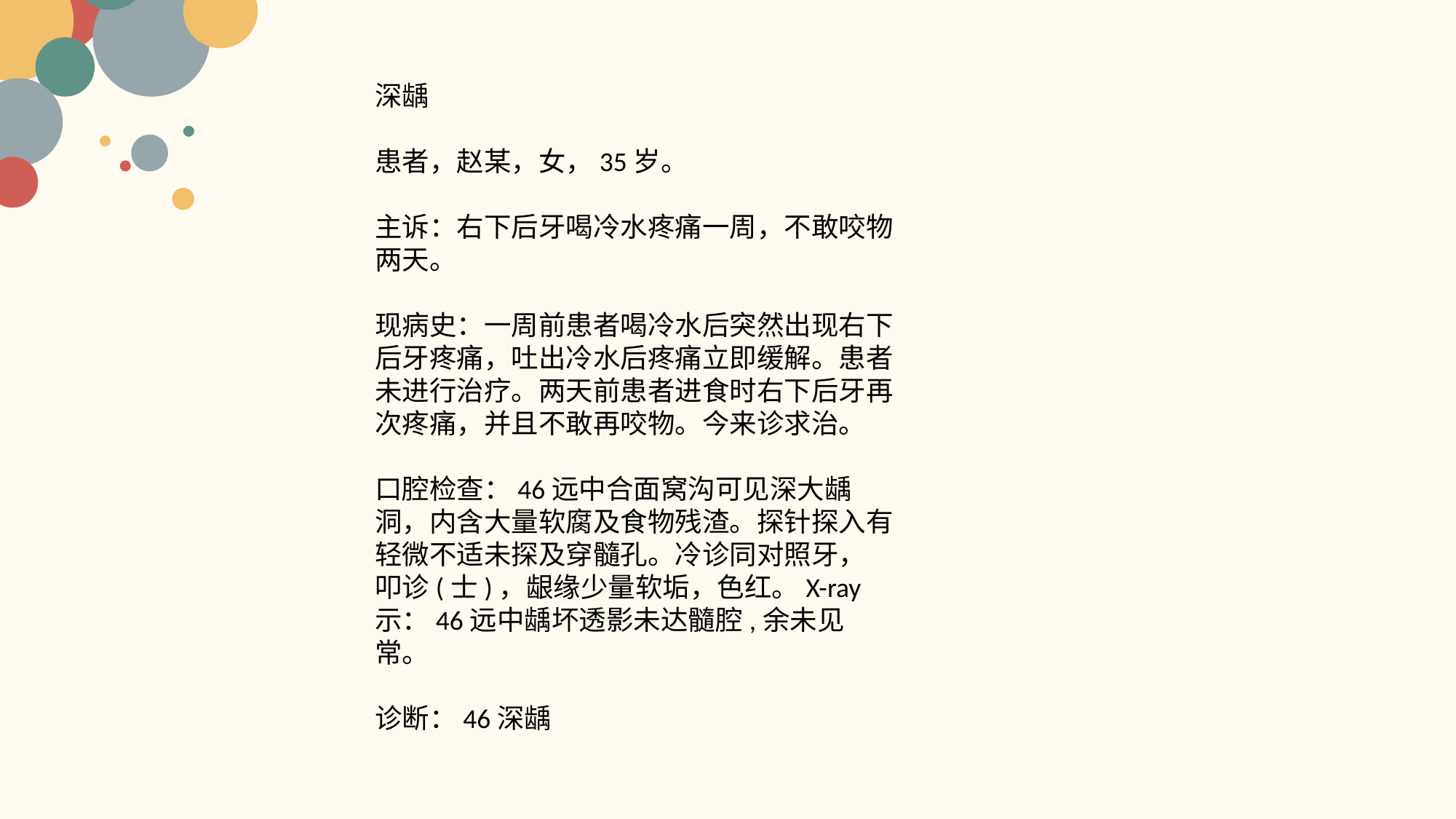

深龋

患者，赵某，女，35岁。

主诉：右下后牙喝冷水疼痛一周，不敢咬物
两天。

现病史：一周前患者喝冷水后突然出现右下
后牙疼痛，吐出冷水后疼痛立即缓解。患者
未进行治疗。两天前患者进食时右下后牙再
次疼痛，并且不敢再咬物。今来诊求治。

口腔检查：46远中合面窝沟可见深大龋
洞，内含大量软腐及食物残渣。探针探入有
轻微不适未探及穿髓孔。冷诊同对照牙，
叩诊(士)，龈缘少量软垢，色红。X-ray
示：46远中龋坏透影未达髓腔,余未见
常。

诊断：46深龋